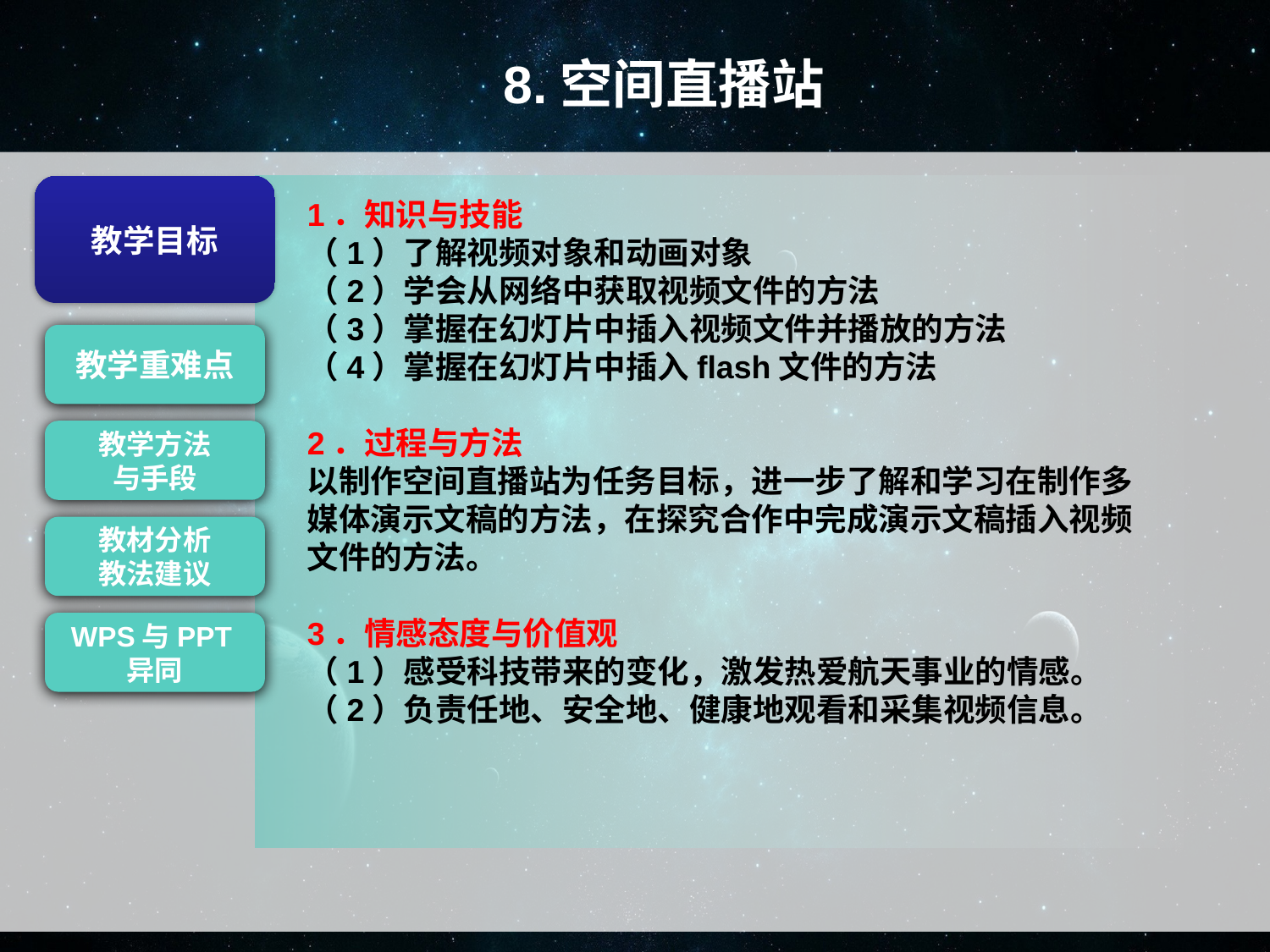

8.空间直播站

1．知识与技能
（1）了解视频对象和动画对象
（2）学会从网络中获取视频文件的方法
（3）掌握在幻灯片中插入视频文件并播放的方法
（4）掌握在幻灯片中插入flash文件的方法

2．过程与方法
以制作空间直播站为任务目标，进一步了解和学习在制作多媒体演示文稿的方法，在探究合作中完成演示文稿插入视频文件的方法。

3．情感态度与价值观
（1）感受科技带来的变化，激发热爱航天事业的情感。
（2）负责任地、安全地、健康地观看和采集视频信息。
教学目标
教学目标
教学重难点
教学方法
与手段
教材分析
教法建议
WPS与PPT异同